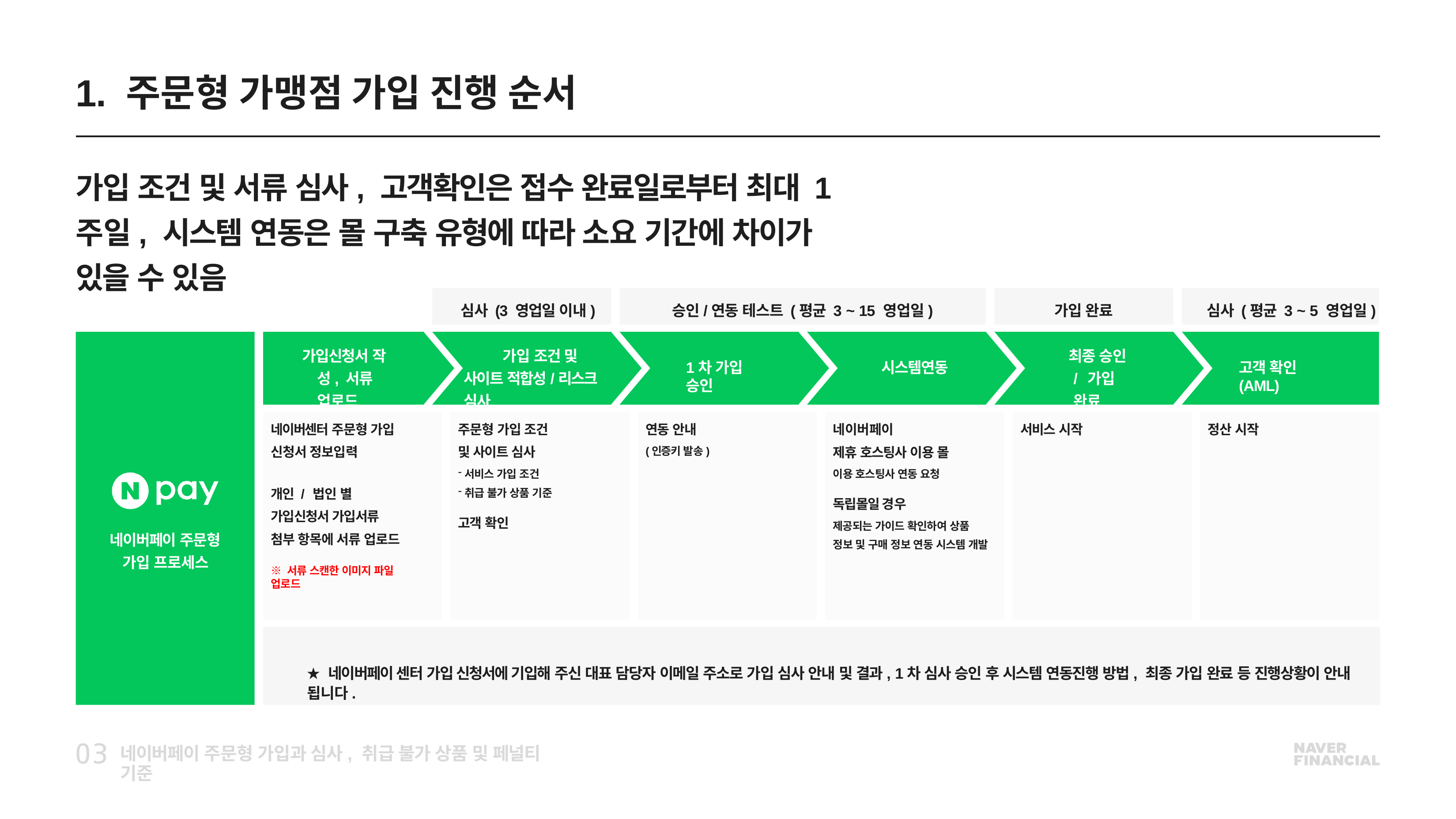

# 1. 주문형 가맹점 가입 진행 순서
가입 조건 및 서류 심사, 고객확인은 접수 완료일로부터 최대 1주일, 시스템 연동은 몰 구축 유형에 따라 소요 기간에 차이가 있을 수 있음
심사 (3 영업일 이내)
승인/연동 테스트 (평균 3 ~ 15 영업일)
가입 완료
심사 (평균 3 ~ 5 영업일)

네이버페이 주문형 가입 프로세스

가입신청서 작성, 서류 업로드
가입 조건 및 사이트 적합성/리스크 심사
최종 승인 / 가입 완료
고객 확인 (AML)
1차 가입 승인
시스템연동
네이버센터 주문형 가입 신청서 정보입력
개인 / 법인 별 가입신청서 가입서류 첨부 항목에 서류 업로드

※ 서류 스캔한 이미지 파일 업로드
주문형 가입 조건 및 사이트 심사
서비스 가입 조건
취급 불가 상품 기준

고객 확인
연동 안내
(인증키 발송)
네이버페이
제휴 호스팅사 이용 몰
이용 호스팅사 연동 요청

독립몰일 경우
제공되는 가이드 확인하여 상품 정보 및 구매 정보 연동 시스템 개발
서비스 시작
정산 시작

★ 네이버페이 센터 가입 신청서에 기입해 주신 대표 담당자 이메일 주소로 가입 심사 안내 및 결과, 1차 심사 승인 후 시스템 연동진행 방법, 최종 가입 완료 등 진행상황이 안내 됩니다.
03
네이버페이 주문형 가입과 심사, 취급 불가 상품 및 페널티 기준